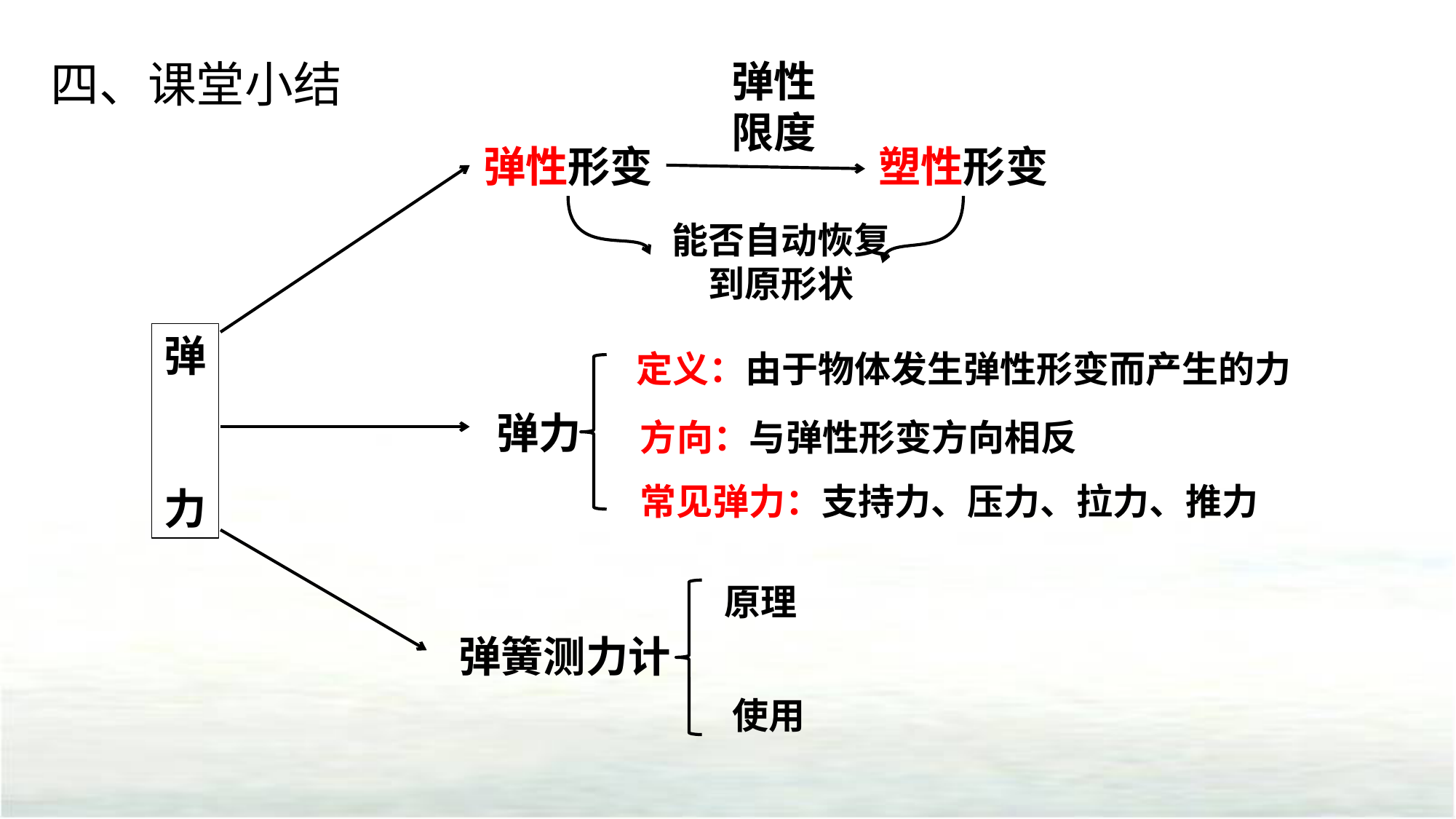

四、课堂小结
弹性
限度
弹性形变
塑性形变
能否自动恢复
到原形状
弹

力
定义：由于物体发生弹性形变而产生的力

弹力
方向：与弹性形变方向相反
常见弹力：支持力、压力、拉力、推力
原理

弹簧测力计
使用